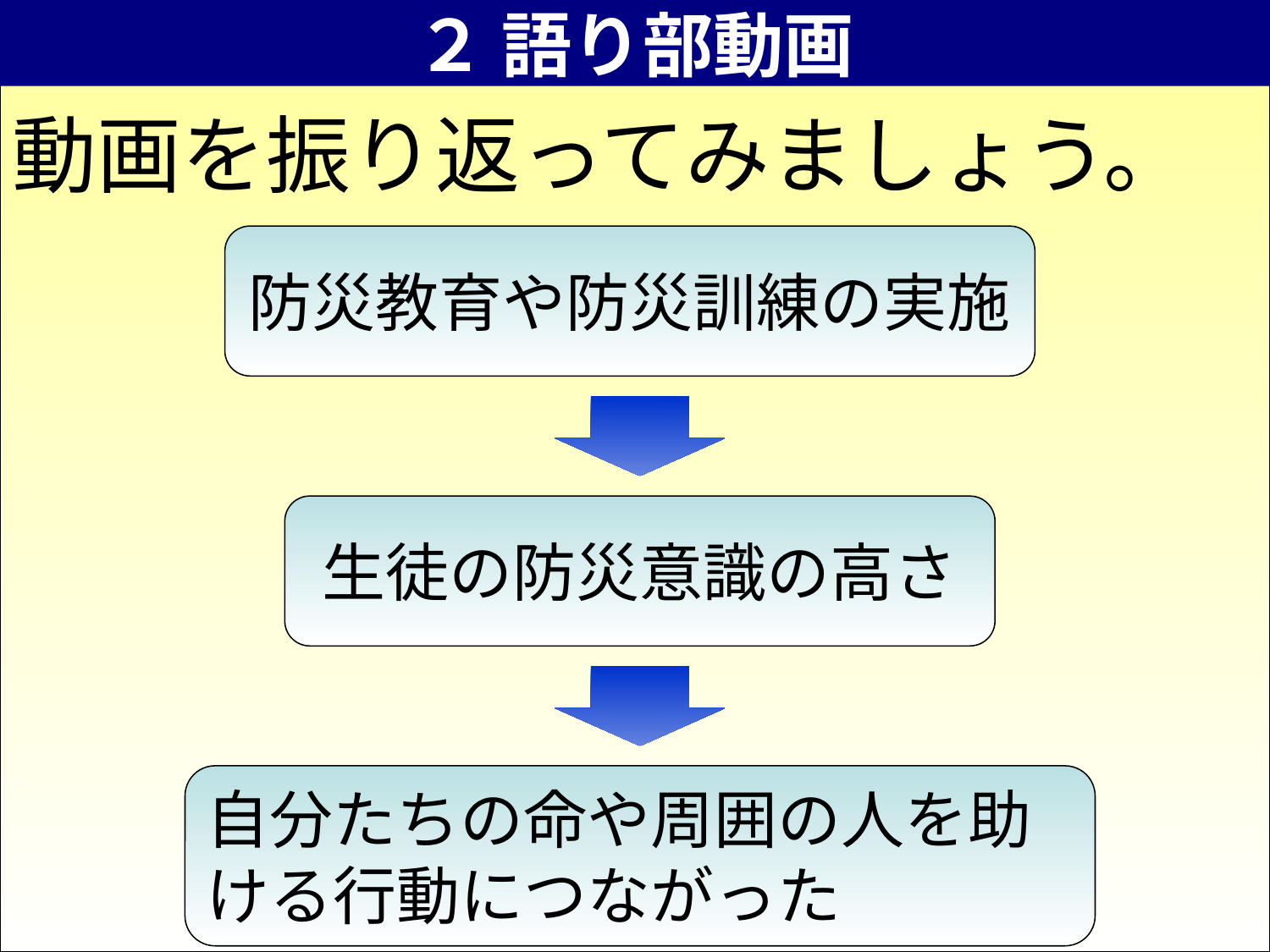

２ 語り部動画
動画を振り返ってみましょう。
防災教育や防災訓練の実施

生徒の防災意識の高さ

自分たちの命や周囲の人を助ける行動につながった